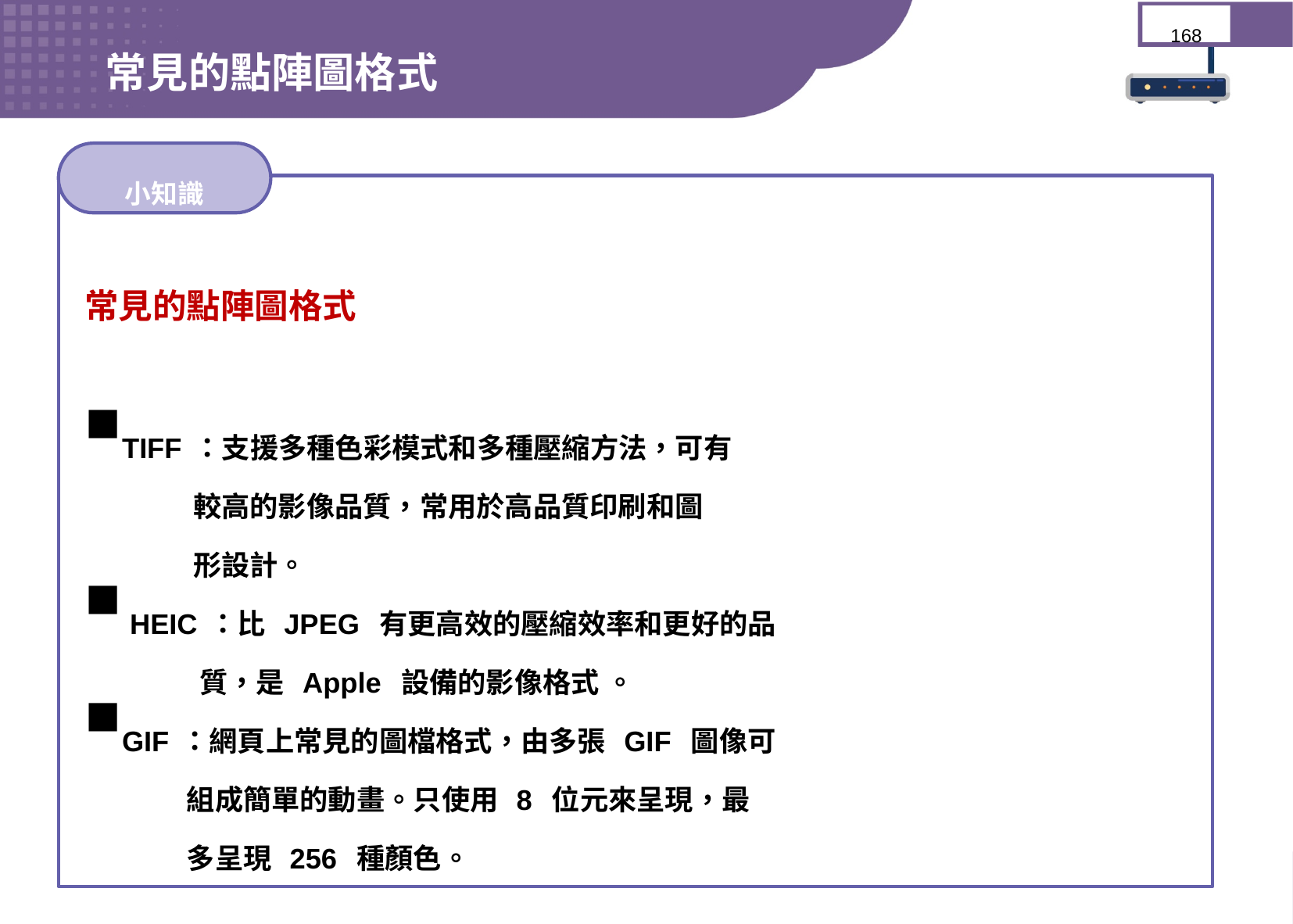

常見的點陣圖格式

168
小知識

常見的點陣圖格式

TIFF：支援多種色彩模式和多種壓縮方法，可有
               較高的影像品質，常用於高品質印刷和圖
               形設計。
 HEIC：比 JPEG 有更高效的壓縮效率和更好的品
                質，是 Apple 設備的影像格式 。
GIF：網頁上常見的圖檔格式，由多張 GIF 圖像可
              組成簡單的動畫。只使用 8 位元來呈現，最
              多呈現 256 種顏色。